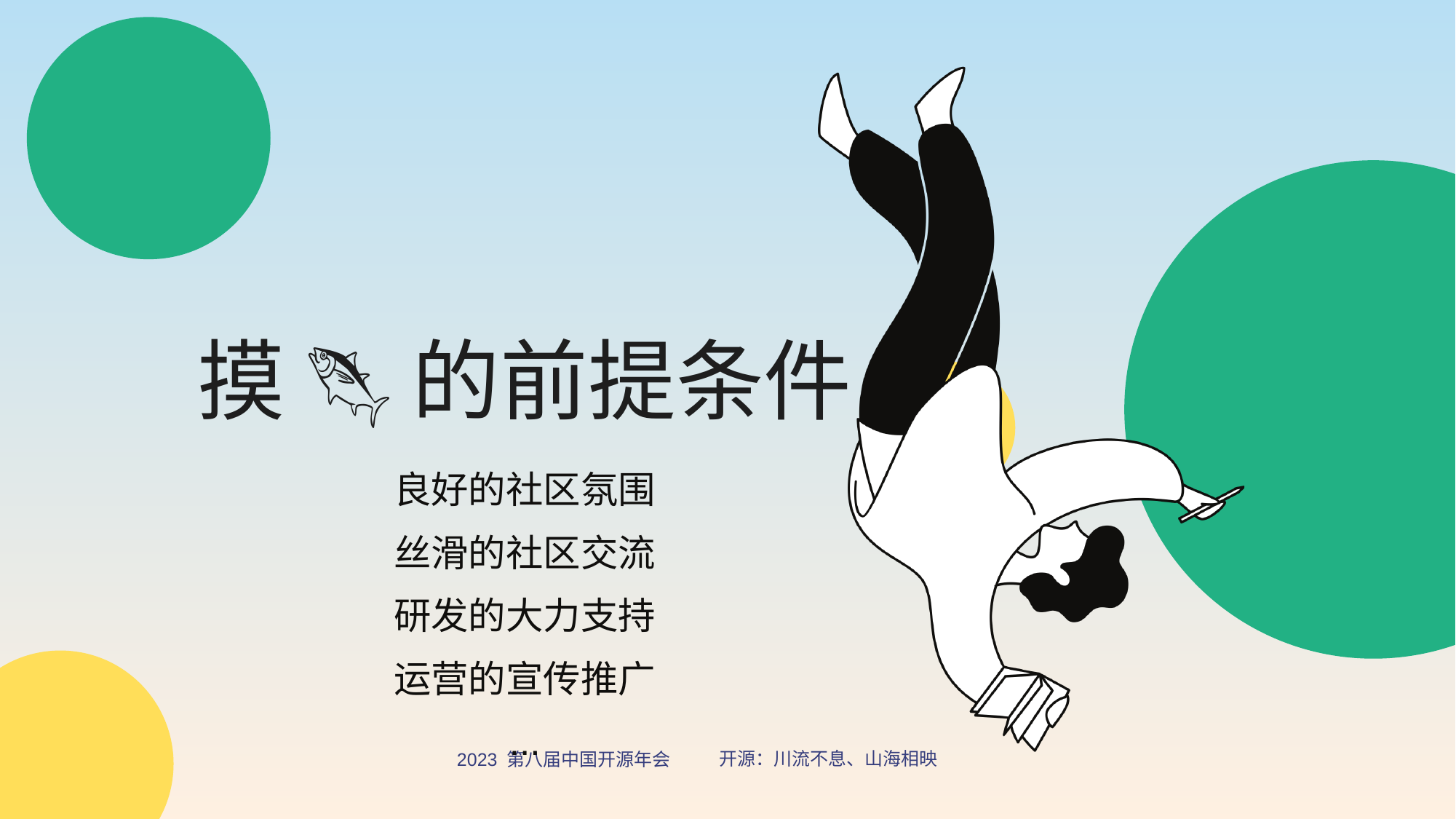

摸 🐟 的前提条件

良好的社区氛围
丝滑的社区交流
研发的大力支持
运营的宣传推广
...